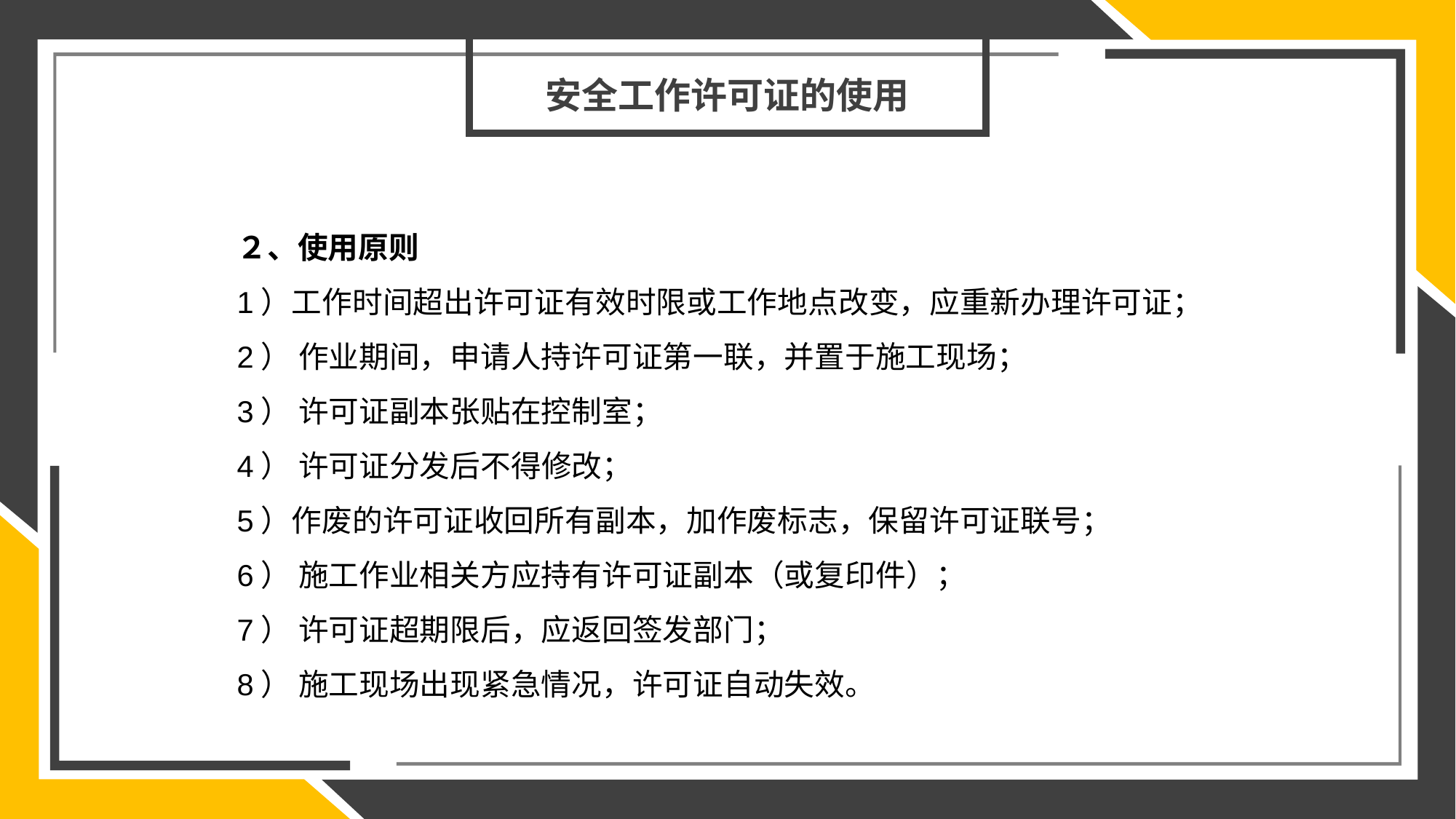

安全工作许可证的使用
２、使用原则
1）工作时间超出许可证有效时限或工作地点改变，应重新办理许可证；
2） 作业期间，申请人持许可证第一联，并置于施工现场；
3） 许可证副本张贴在控制室；
4） 许可证分发后不得修改；
5）作废的许可证收回所有副本，加作废标志，保留许可证联号；
6） 施工作业相关方应持有许可证副本（或复印件）；
7） 许可证超期限后，应返回签发部门；
8） 施工现场出现紧急情况，许可证自动失效。